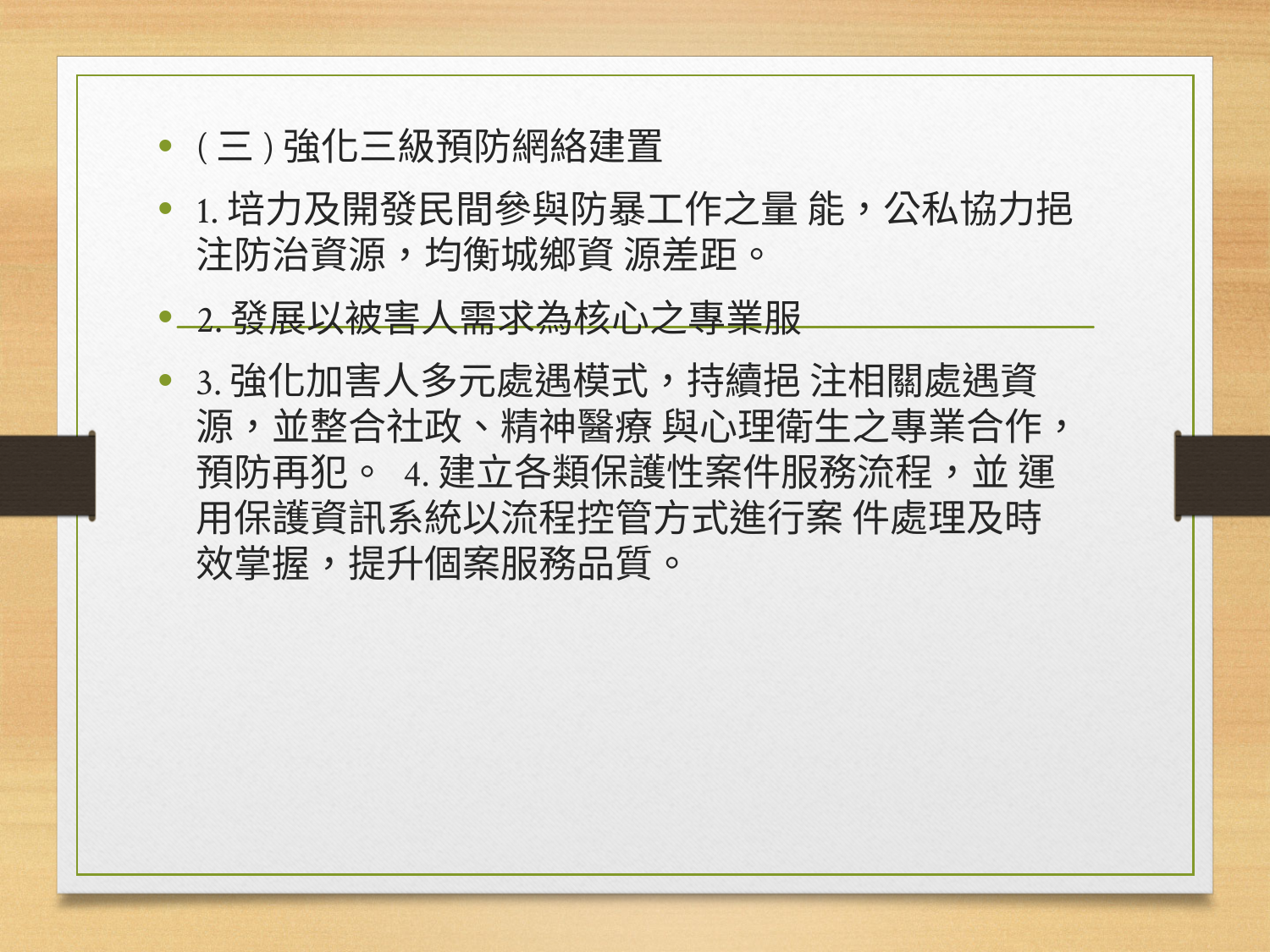

(三)強化三級預防網絡建置
1.培力及開發民間參與防暴工作之量 能，公私協力挹注防治資源，均衡城鄉資 源差距。
2.發展以被害人需求為核心之專業服
3.強化加害人多元處遇模式，持續挹 注相關處遇資源，並整合社政、精神醫療 與心理衛生之專業合作，預防再犯。 4.建立各類保護性案件服務流程，並 運用保護資訊系統以流程控管方式進行案 件處理及時效掌握，提升個案服務品質。